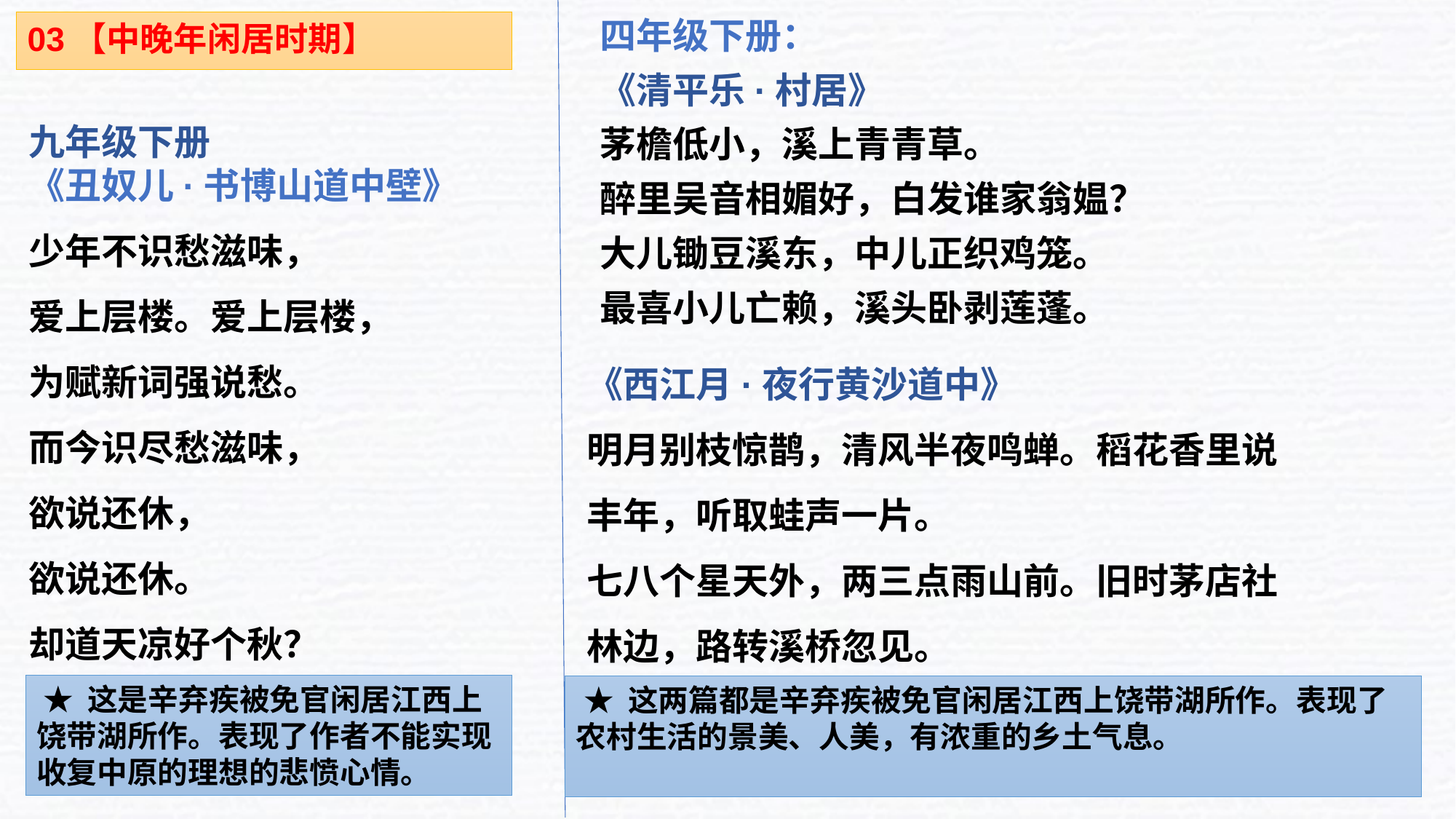

03【中晚年闲居时期】
四年级下册：
《清平乐·村居》
茅檐低小，溪上青青草。
醉里吴音相媚好，白发谁家翁媪？
大儿锄豆溪东，中儿正织鸡笼。
最喜小儿亡赖，溪头卧剥莲蓬。
九年级下册
《丑奴儿·书博山道中壁》
少年不识愁滋味，
爱上层楼。爱上层楼，
为赋新词强说愁。
而今识尽愁滋味，
欲说还休，
欲说还休。
却道天凉好个秋？
《西江月·夜行黄沙道中》
明月别枝惊鹊，清风半夜鸣蝉。稻花香里说丰年，听取蛙声一片。
七八个星天外，两三点雨山前。旧时茅店社林边，路转溪桥忽见。
 ★ 这是辛弃疾被免官闲居江西上饶带湖所作。表现了作者不能实现收复中原的理想的悲愤心情。
 ★ 这两篇都是辛弃疾被免官闲居江西上饶带湖所作。表现了农村生活的景美、人美，有浓重的乡土气息。